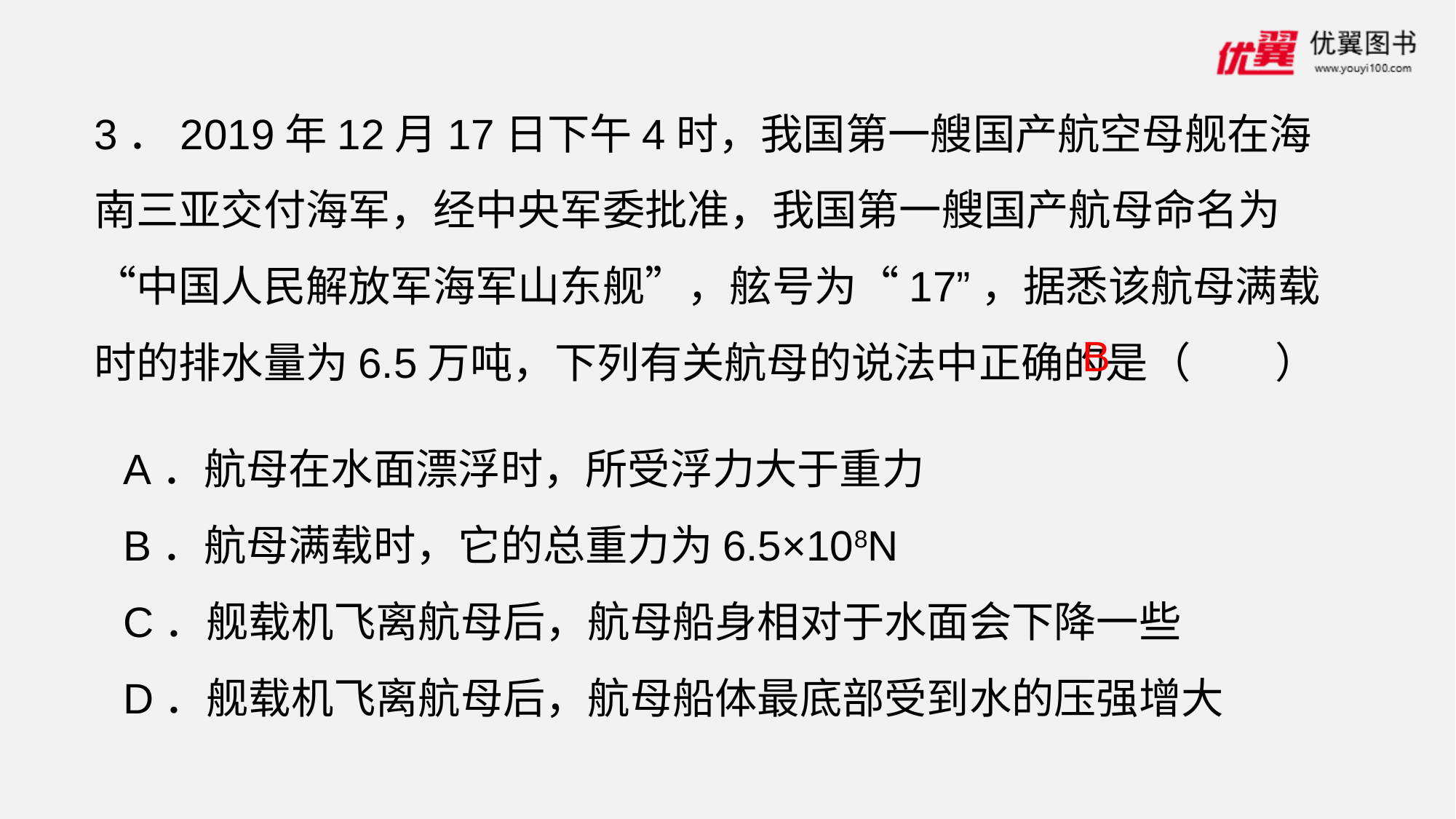

3．2019年12月17日下午4时，我国第一艘国产航空母舰在海南三亚交付海军，经中央军委批准，我国第一艘国产航母命名为“中国人民解放军海军山东舰”，舷号为“17”，据悉该航母满载时的排水量为6.5万吨，下列有关航母的说法中正确的是（　　）

B
A．航母在水面漂浮时，所受浮力大于重力
B．航母满载时，它的总重力为6.5×108N
C．舰载机飞离航母后，航母船身相对于水面会下降一些
D．舰载机飞离航母后，航母船体最底部受到水的压强增大